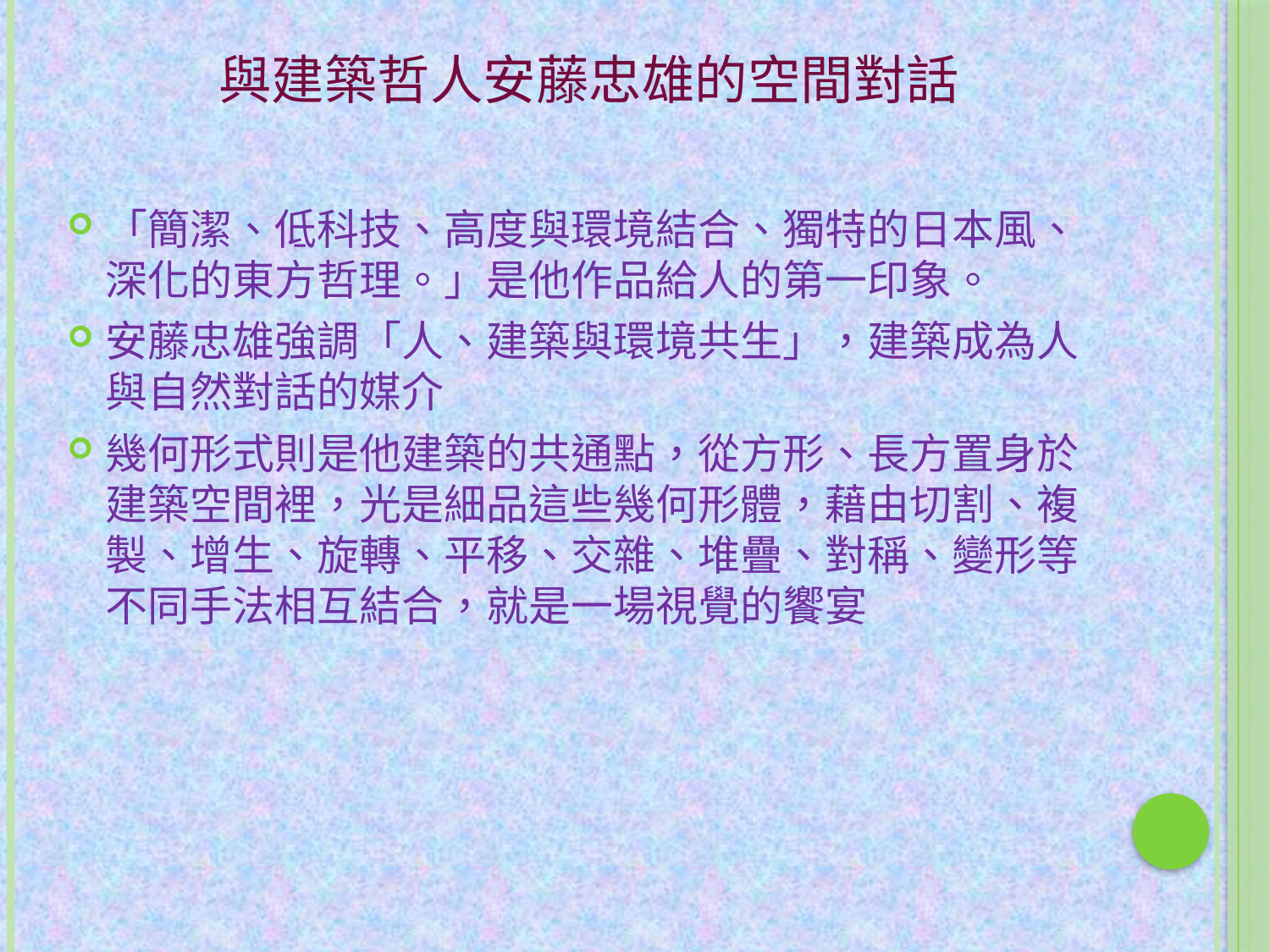

# 與建築哲人安藤忠雄的空間對話
「簡潔、低科技、高度與環境結合、獨特的日本風、深化的東方哲理。」是他作品給人的第一印象。
安藤忠雄強調「人、建築與環境共生」，建築成為人與自然對話的媒介
幾何形式則是他建築的共通點，從方形、長方置身於建築空間裡，光是細品這些幾何形體，藉由切割、複製、增生、旋轉、平移、交雜、堆疊、對稱、變形等不同手法相互結合，就是一場視覺的饗宴